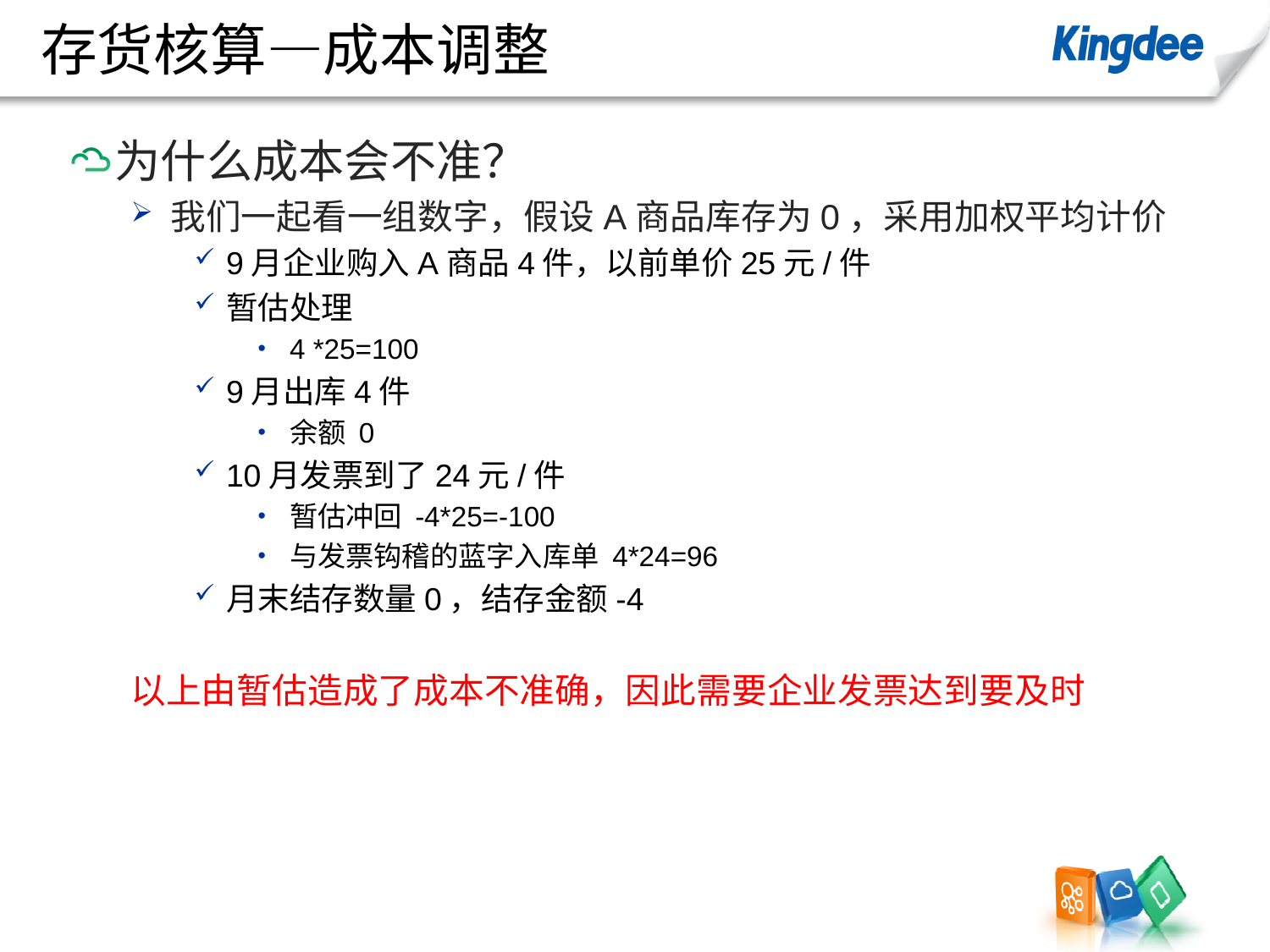

# 存货核算—成本调整
为什么成本会不准？
我们一起看一组数字，假设A商品库存为0，采用加权平均计价
9月企业购入A商品4件，以前单价25元/件
暂估处理
4 *25=100
9月出库4件
余额 0
10月发票到了24元/件
暂估冲回 -4*25=-100
与发票钩稽的蓝字入库单 4*24=96
月末结存数量0，结存金额-4

以上由暂估造成了成本不准确，因此需要企业发票达到要及时